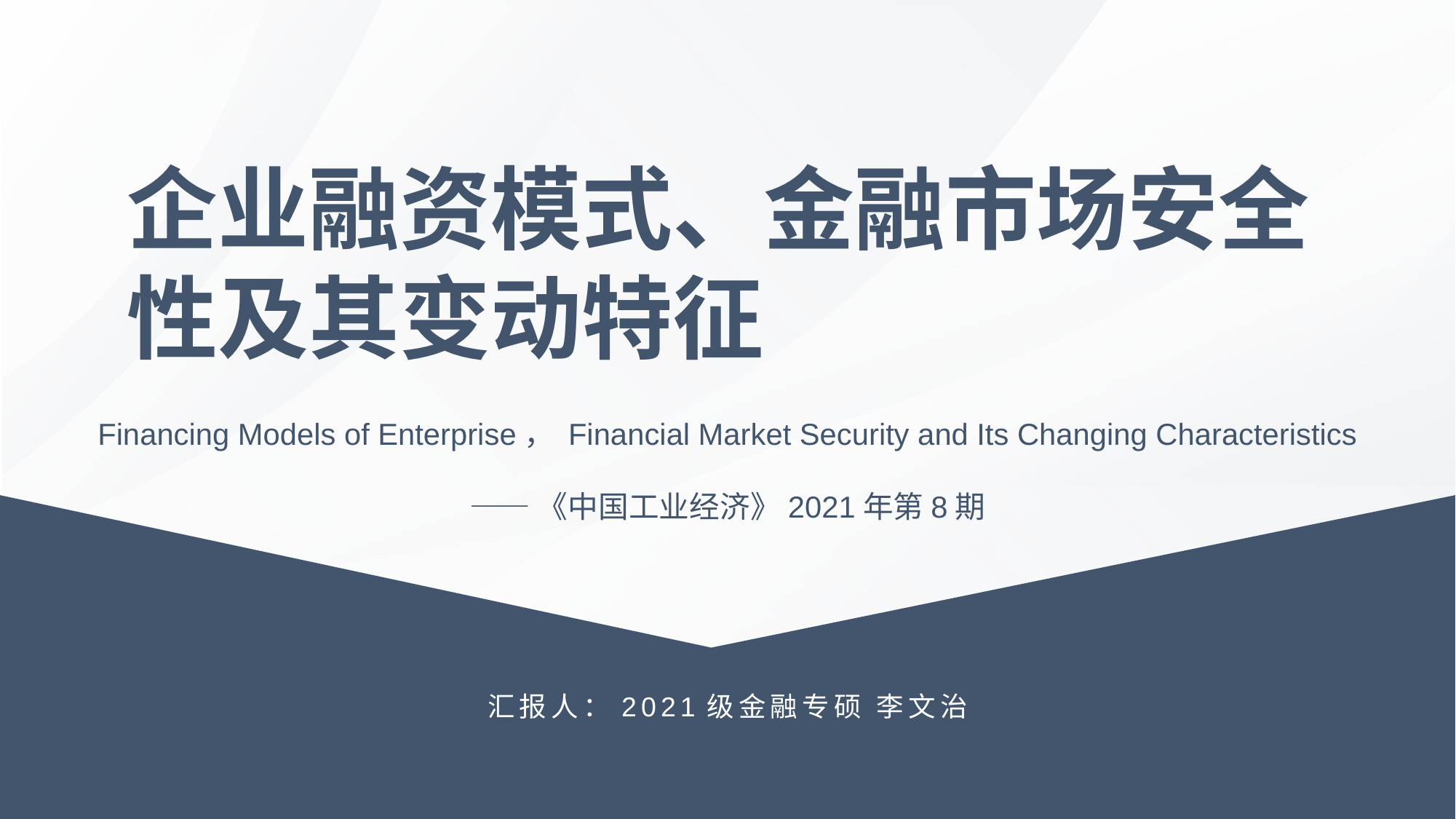

企业融资模式、金融市场安全性及其变动特征
Financing Models of Enterprise， Financial Market Security and Its Changing Characteristics

——《中国工业经济》2021年第8期
汇报人：2021级金融专硕 李文治